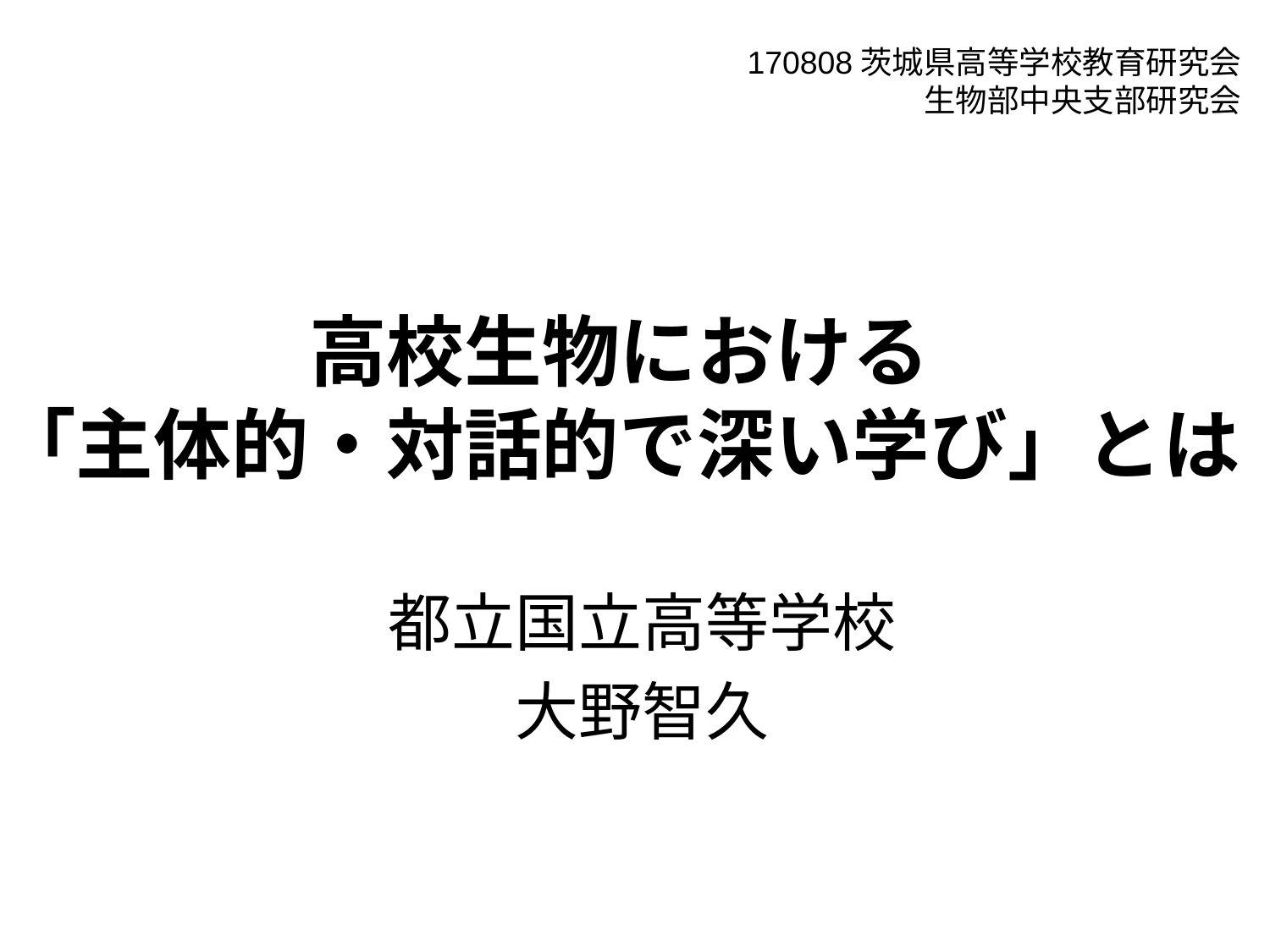

170808茨城県高等学校教育研究会
生物部中央支部研究会
# 高校生物における 「主体的・対話的で深い学び」とは
都立国立高等学校
大野智久